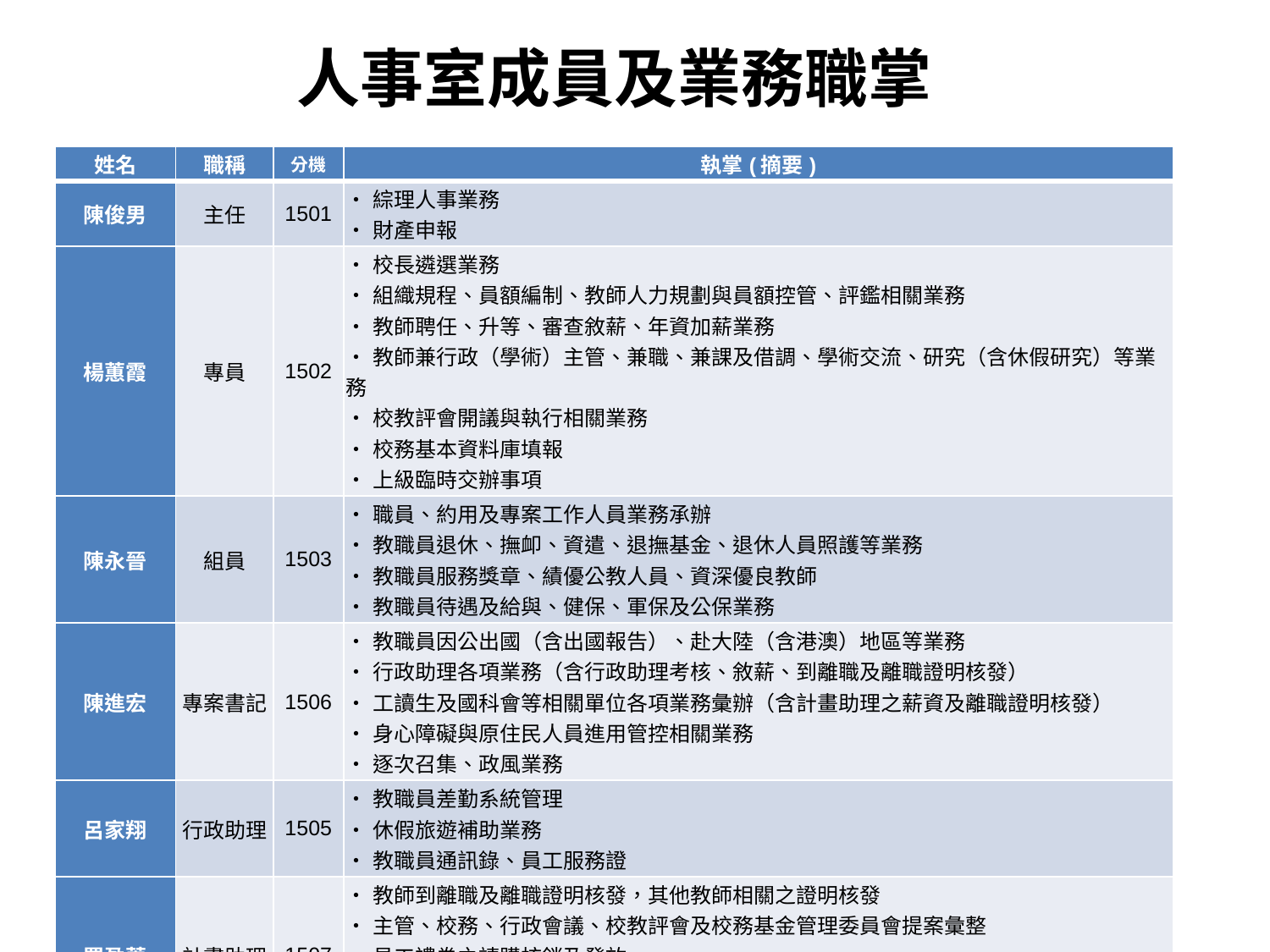

# 人事室成員及業務職掌
| 姓名 | 職稱 | 分機 | 執掌(摘要) |
| --- | --- | --- | --- |
| 陳俊男 | 主任 | 1501 | ‧綜理人事業務 ‧財產申報 |
| 楊蕙霞 | 專員 | 1502 | ‧校長遴選業務 ‧組織規程、員額編制、教師人力規劃與員額控管、評鑑相關業務 ‧教師聘任、升等、審查敘薪、年資加薪業務 ‧教師兼行政（學術）主管、兼職、兼課及借調、學術交流、研究（含休假研究）等業務 ‧校教評會開議與執行相關業務 ‧校務基本資料庫填報 ‧上級臨時交辦事項 |
| 陳永晉 | 組員 | 1503 | ‧職員、約用及專案工作人員業務承辦 ‧教職員退休、撫卹、資遣、退撫基金、退休人員照護等業務 ‧教職員服務獎章、績優公教人員、資深優良教師 ‧教職員待遇及給與、健保、軍保及公保業務 |
| 陳進宏 | 專案書記 | 1506 | ‧教職員因公出國（含出國報告）、赴大陸（含港澳）地區等業務 ‧行政助理各項業務（含行政助理考核、敘薪、到離職及離職證明核發） ‧工讀生及國科會等相關單位各項業務彙辦（含計畫助理之薪資及離職證明核發） ‧身心障礙與原住民人員進用管控相關業務 ‧逐次召集、政風業務 |
| 呂家翔 | 行政助理 | 1505 | ‧教職員差勤系統管理 ‧休假旅遊補助業務 ‧教職員通訊錄、員工服務證 |
| 羅盈蓁 | 計畫助理 | 1507 | ‧教師到離職及離職證明核發，其他教師相關之證明核發 ‧主管、校務、行政會議、校教評會及校務基金管理委員會提案彙整 ‧員工禮券之請購核銷及發放 ‧職員到離職及離職證明與其他證明核發 ‧上級臨時交辦事項 |